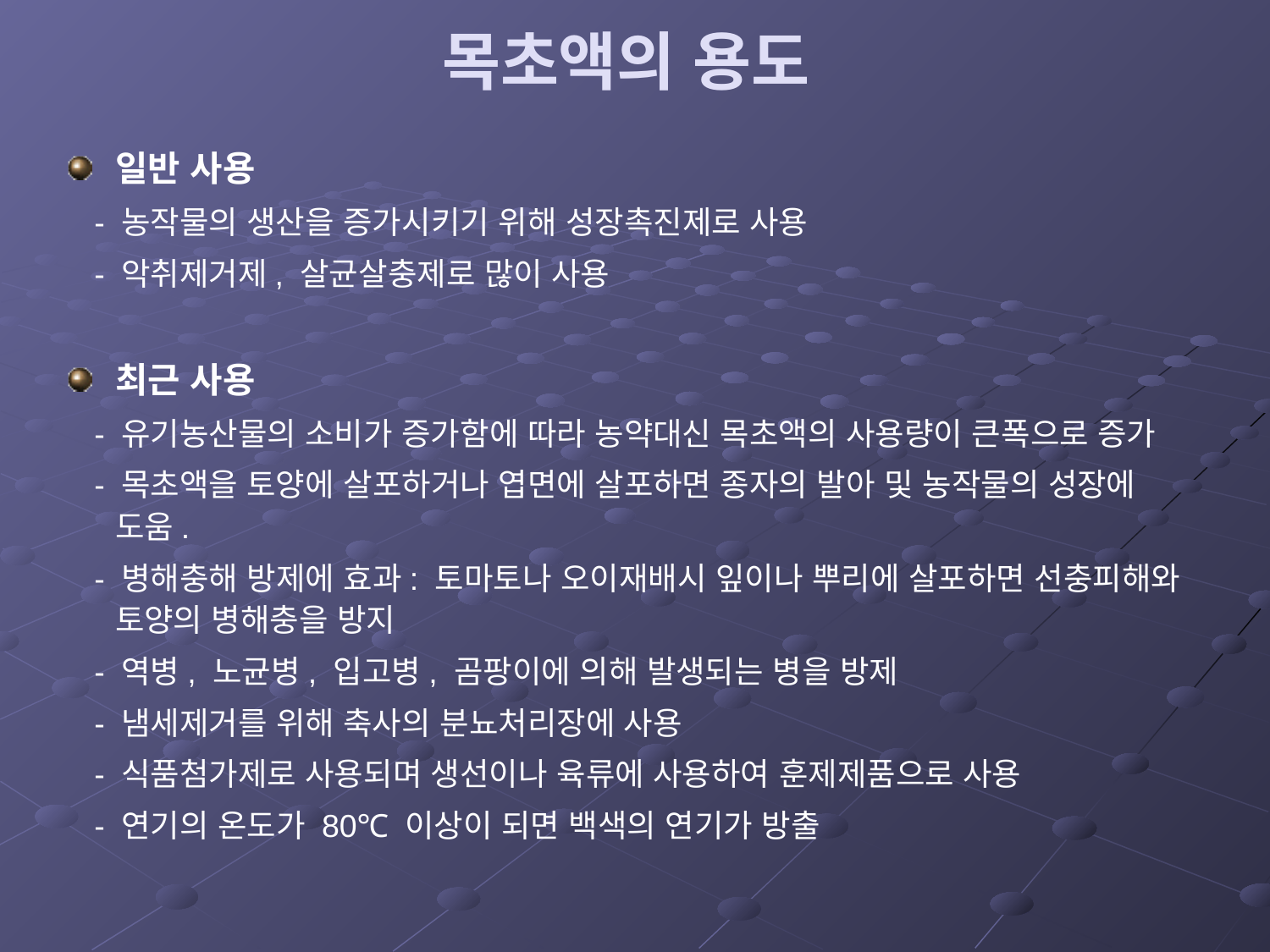

# 목초액의 용도
일반 사용
   - 농작물의 생산을 증가시키기 위해 성장촉진제로 사용
   - 악취제거제, 살균살충제로 많이 사용

최근 사용
   - 유기농산물의 소비가 증가함에 따라 농약대신 목초액의 사용량이 큰폭으로 증가
   - 목초액을 토양에 살포하거나 엽면에 살포하면 종자의 발아 및 농작물의 성장에 도움.
   - 병해충해 방제에 효과: 토마토나 오이재배시 잎이나 뿌리에 살포하면 선충피해와 토양의 병해충을 방지
   - 역병, 노균병, 입고병, 곰팡이에 의해 발생되는 병을 방제
   - 냄세제거를 위해 축사의 분뇨처리장에 사용
   - 식품첨가제로 사용되며 생선이나 육류에 사용하여 훈제제품으로 사용
   - 연기의 온도가 80℃ 이상이 되면 백색의 연기가 방출